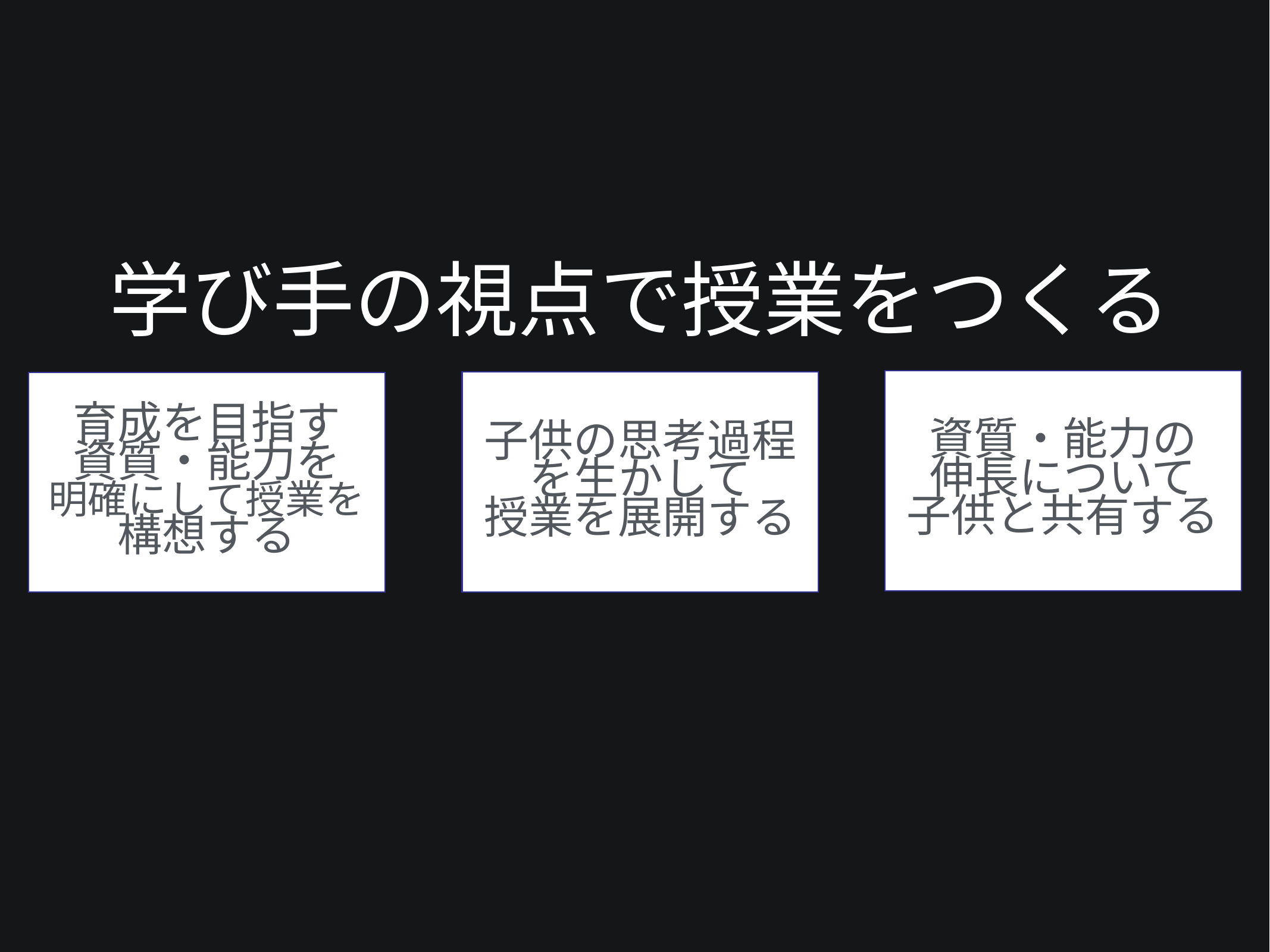

学び手の視点で授業をつくる
資質・能力の
伸長について
子供と共有する
子供の思考過程
を生かして
授業を展開する
育成を目指す
資質・能力を
明確にして授業を
構想する